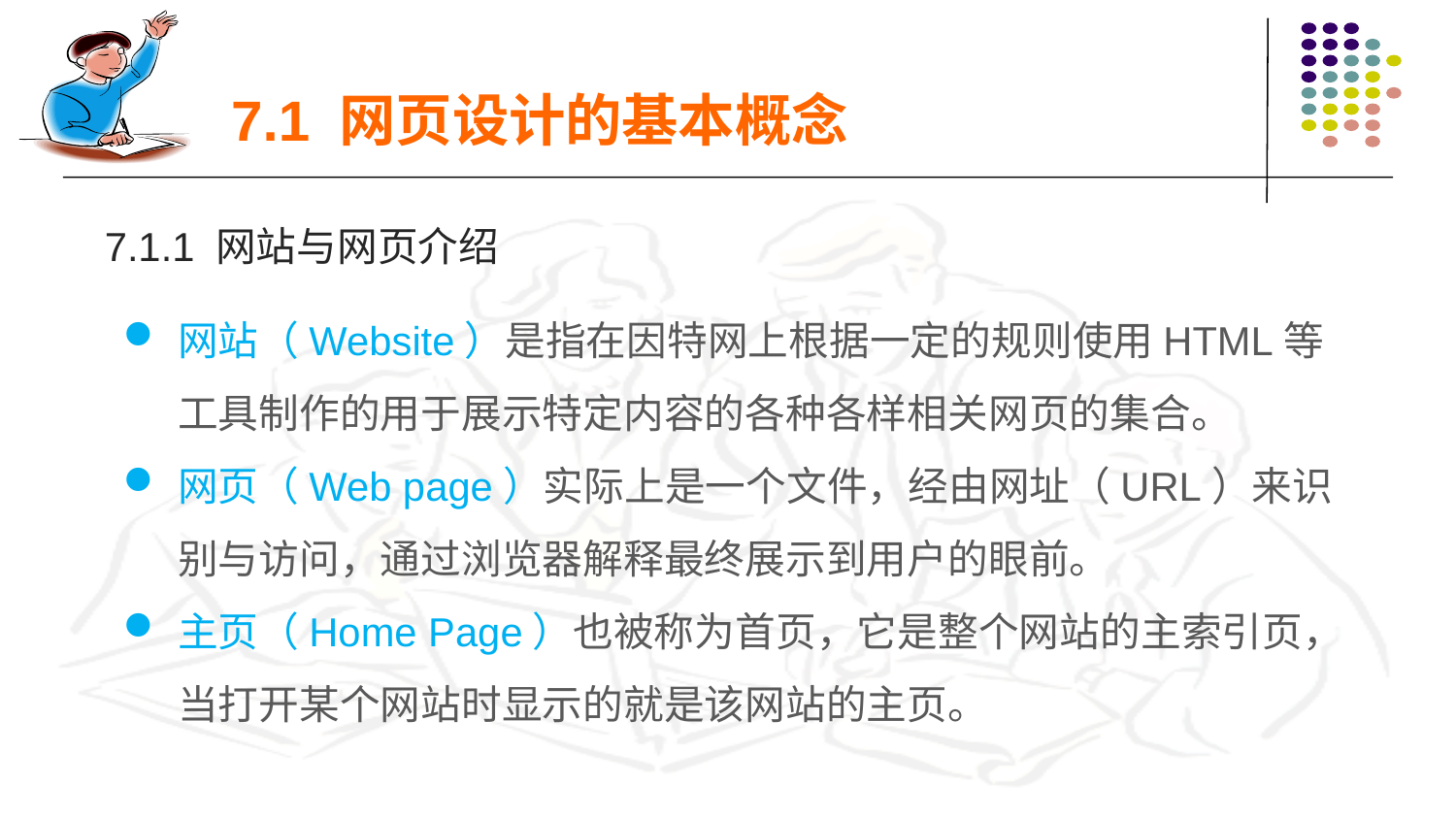

7.1 网页设计的基本概念
7.1.1 网站与网页介绍

网站（Website）是指在因特网上根据一定的规则使用HTML等工具制作的用于展示特定内容的各种各样相关网页的集合。
网页（Web page）实际上是一个文件，经由网址（URL）来识别与访问，通过浏览器解释最终展示到用户的眼前。
主页（Home Page）也被称为首页，它是整个网站的主索引页，当打开某个网站时显示的就是该网站的主页。